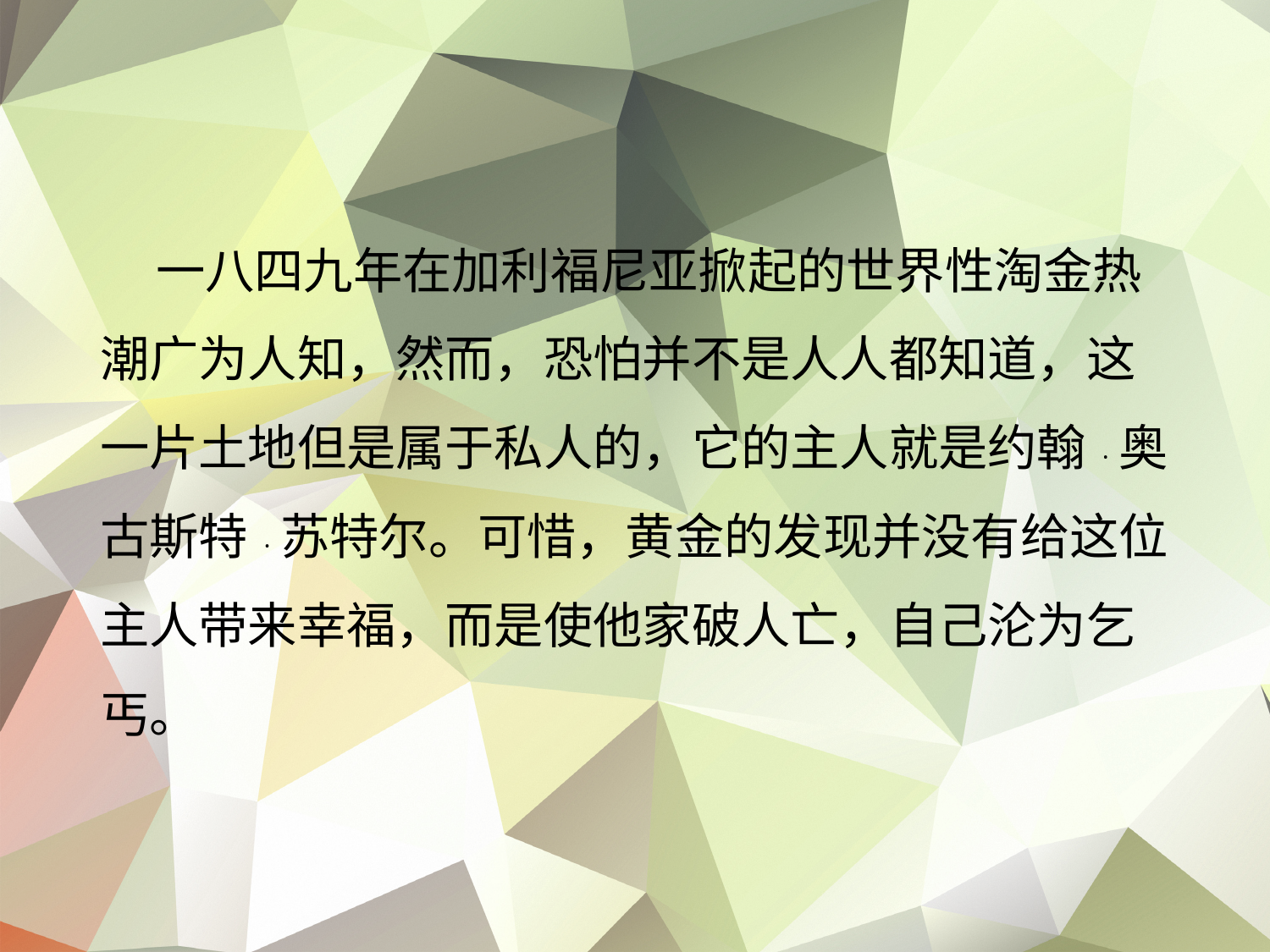

# 一八四九年在加利福尼亚掀起的世界性淘金热潮广为人知，然而，恐怕并不是人人都知道，这一片土地但是属于私人的，它的主人就是约翰·奥古斯特·苏特尔。可惜，黄金的发现并没有给这位主人带来幸福，而是使他家破人亡，自己沦为乞丐。